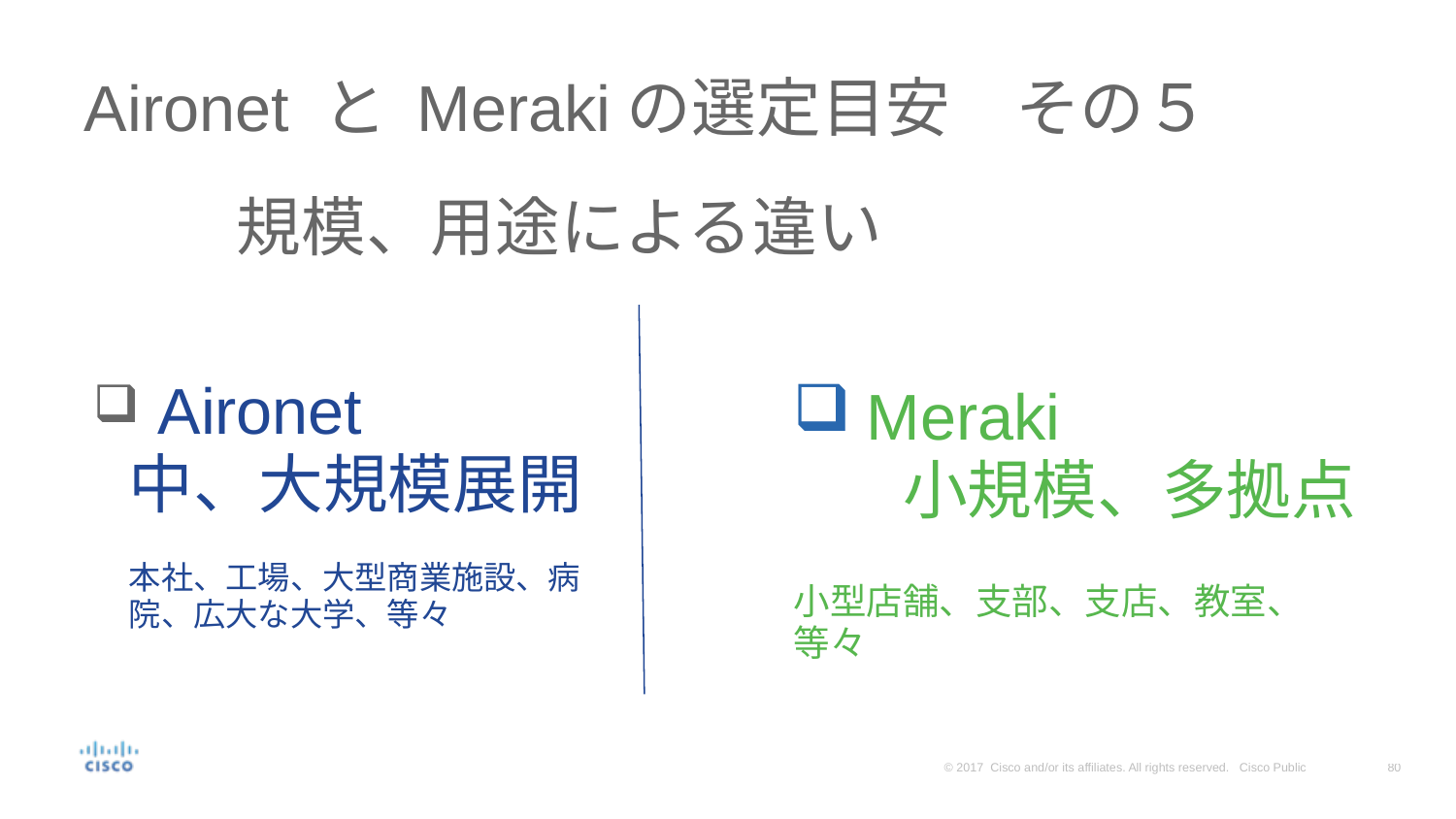

# Aironet と Merakiの選定目安　その５
規模、用途による違い
 Aironet
中、大規模展開
本社、工場、大型商業施設、病院、広大な大学、等々

Meraki
　小規模、多拠点
小型店舗、支部、支店、教室、等々